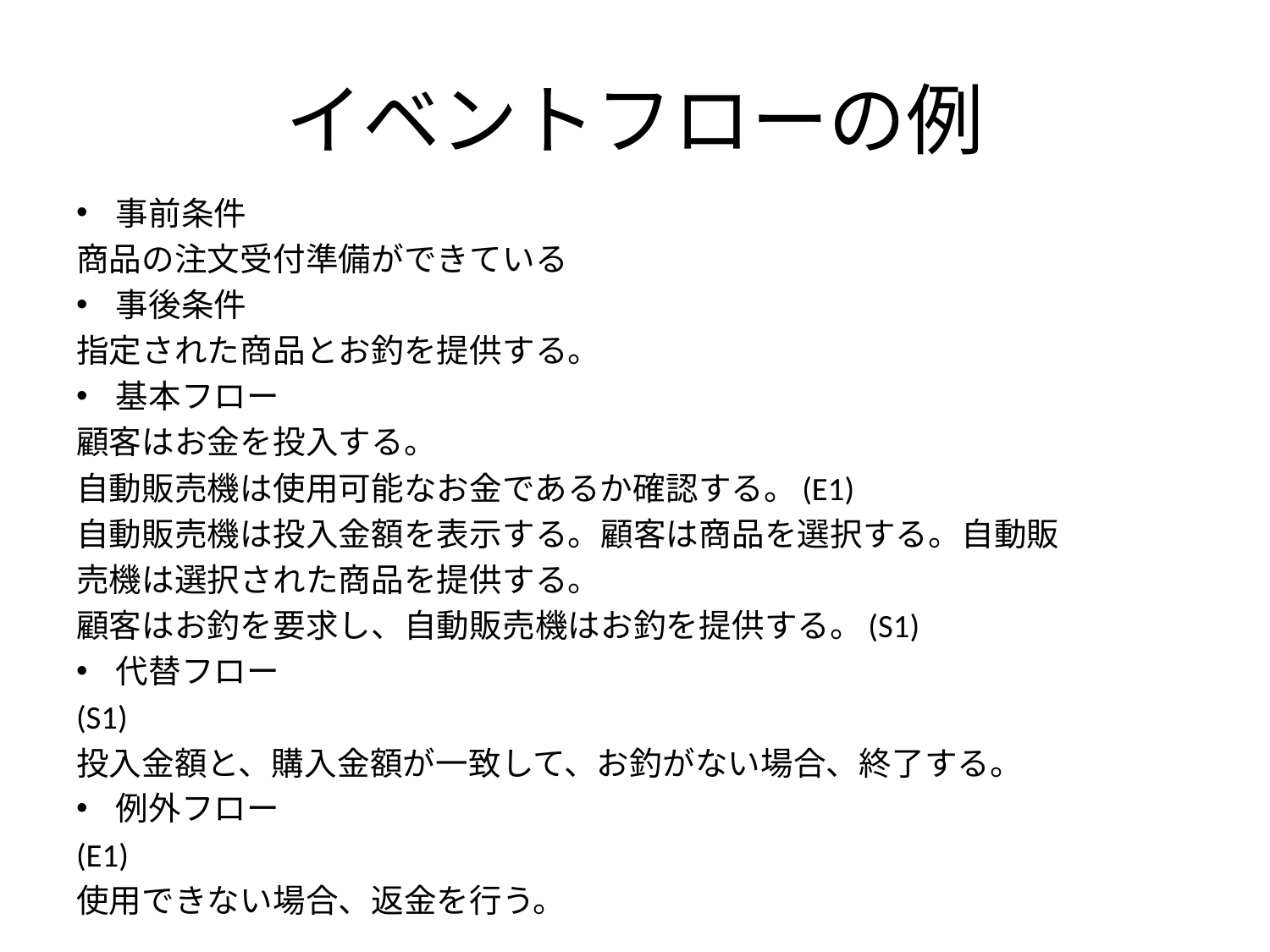

# イベントフローの例
事前条件
商品の注文受付準備ができている
事後条件
指定された商品とお釣を提供する。
基本フロー
顧客はお金を投入する。
自動販売機は使用可能なお金であるか確認する。(E1)
自動販売機は投入金額を表示する。顧客は商品を選択する。自動販
売機は選択された商品を提供する。
顧客はお釣を要求し、自動販売機はお釣を提供する。(S1)
代替フロー
(S1)
投入金額と、購入金額が一致して、お釣がない場合、終了する。
例外フロー
(E1)
使用できない場合、返金を行う。